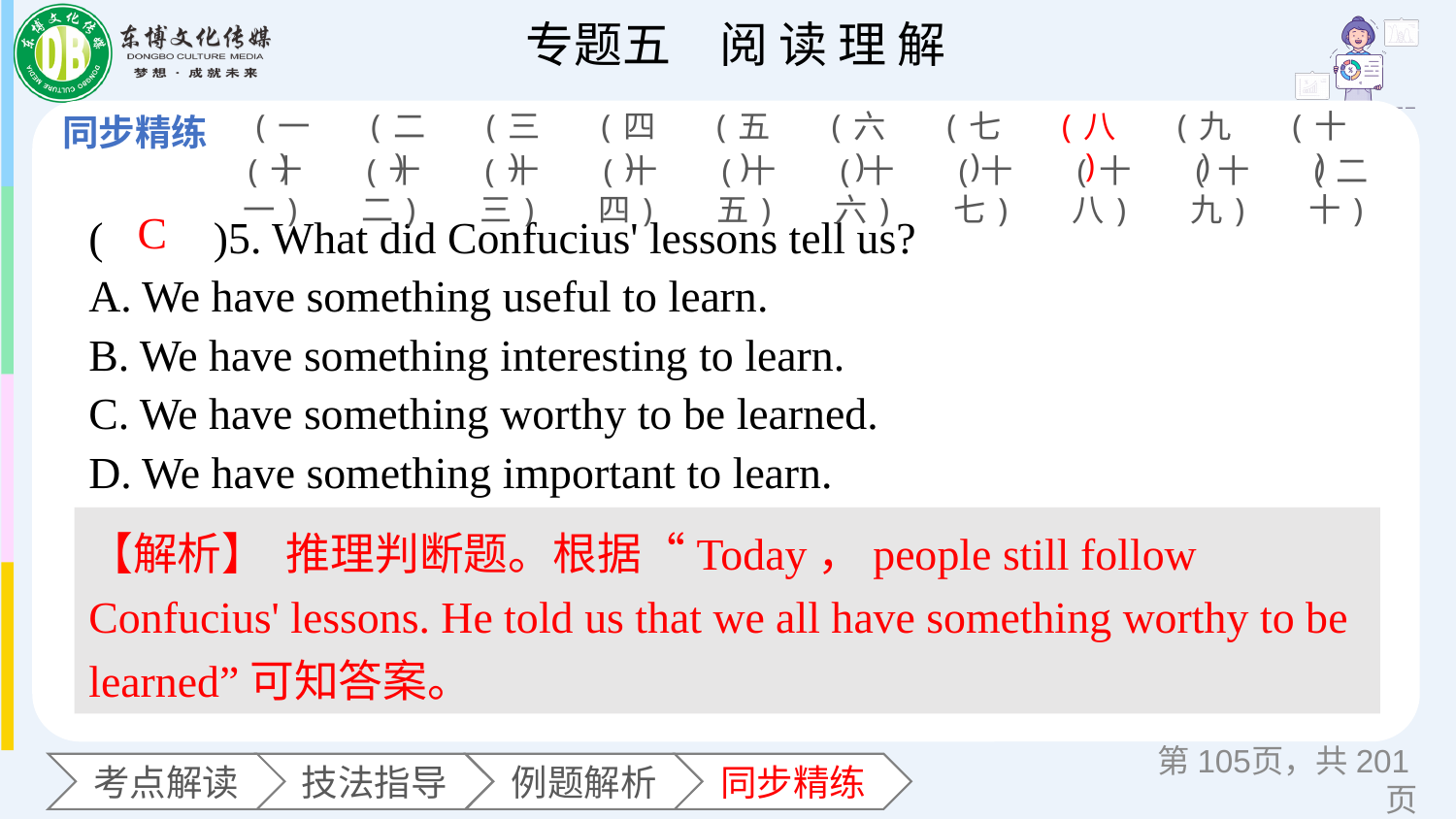

(一)
(二)
(三)
(四)
(五)
(六)
(七)
(八)
(九)
(十)
(十一)
(十二)
(十三)
(十四)
(十五)
(十六)
(十七)
(十八)
(十九)
(二十)
(　　)5. What did Confucius' lessons tell us?
A. We have something useful to learn.
B. We have something interesting to learn.
C. We have something worthy to be learned.
D. We have something important to learn.
C
【解析】  推理判断题。根据“Today，people still follow Confucius' lessons. He told us that we all have something worthy to be learned”可知答案。
第105页，共201页